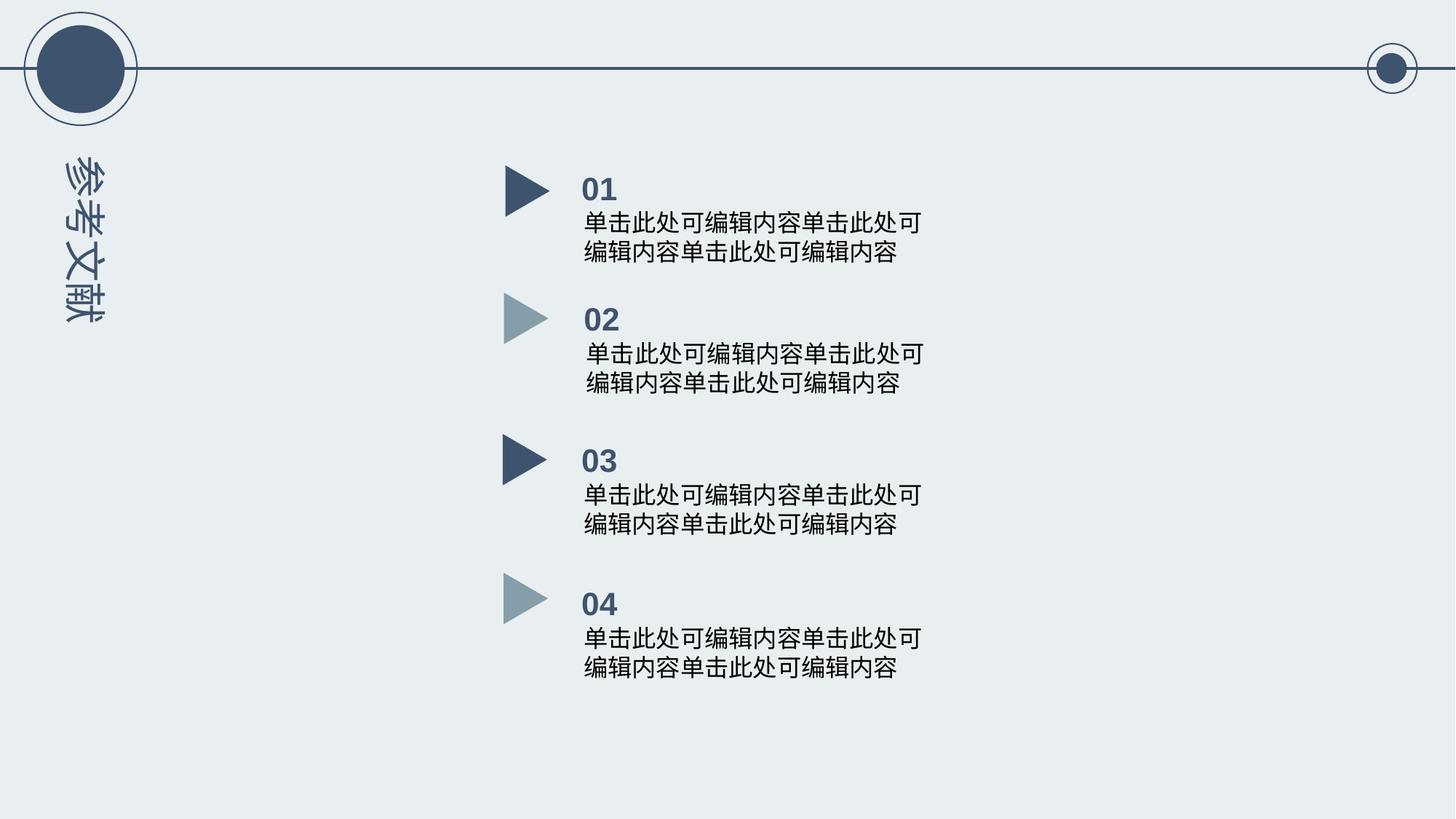

参考文献
01
单击此处可编辑内容单击此处可编辑内容单击此处可编辑内容

02
单击此处可编辑内容单击此处可编辑内容单击此处可编辑内容

03
单击此处可编辑内容单击此处可编辑内容单击此处可编辑内容

04
单击此处可编辑内容单击此处可编辑内容单击此处可编辑内容